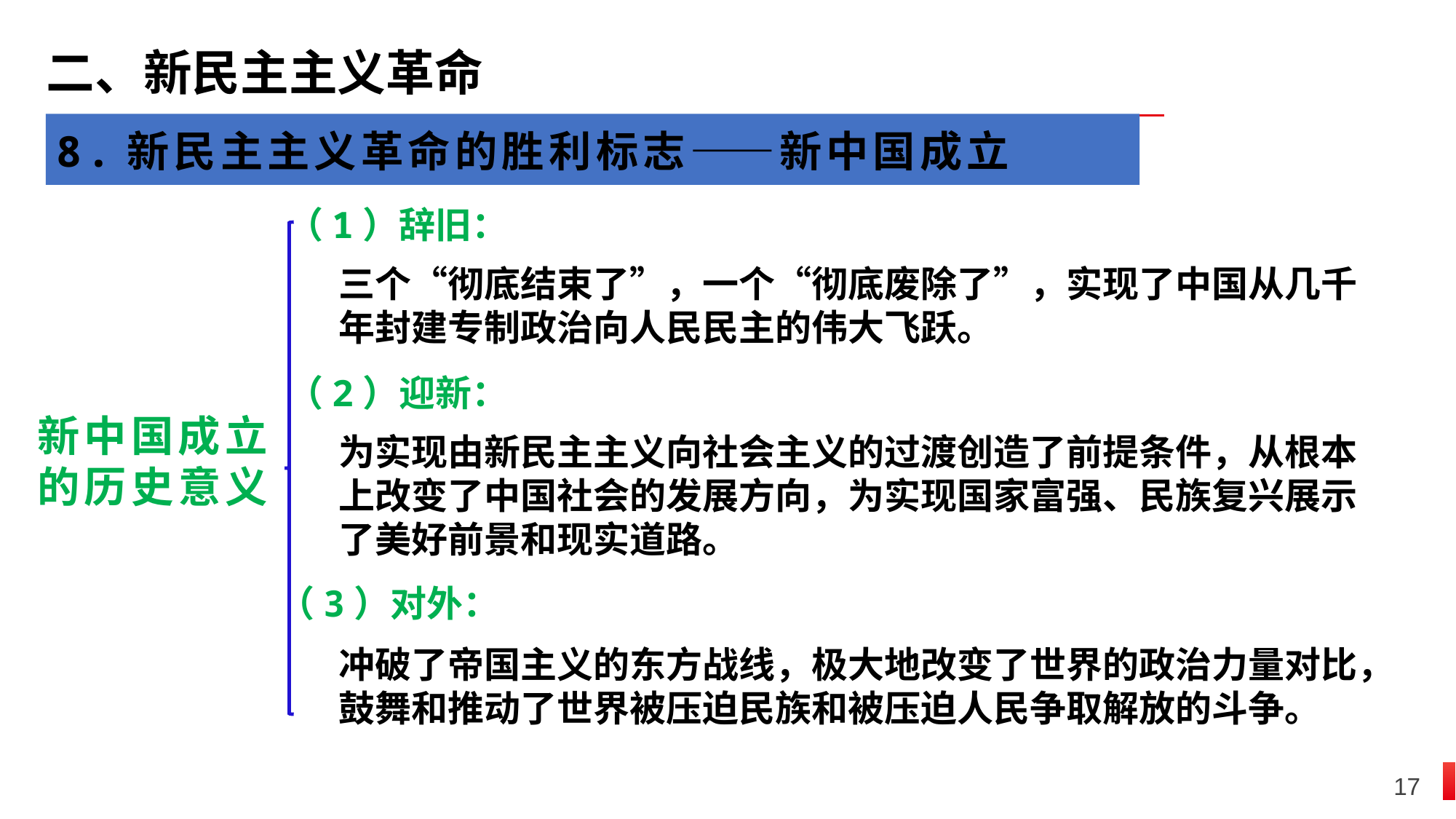

二、新民主主义革命
8.新民主主义革命的胜利标志——新中国成立
（1）辞旧：

三个“彻底结束了”，一个“彻底废除了”，实现了中国从几千年封建专制政治向人民民主的伟大飞跃。
（2）迎新：
新中国成立的历史意义
为实现由新民主主义向社会主义的过渡创造了前提条件，从根本上改变了中国社会的发展方向，为实现国家富强、民族复兴展示了美好前景和现实道路。
（3）对外：
冲破了帝国主义的东方战线，极大地改变了世界的政治力量对比，鼓舞和推动了世界被压迫民族和被压迫人民争取解放的斗争。